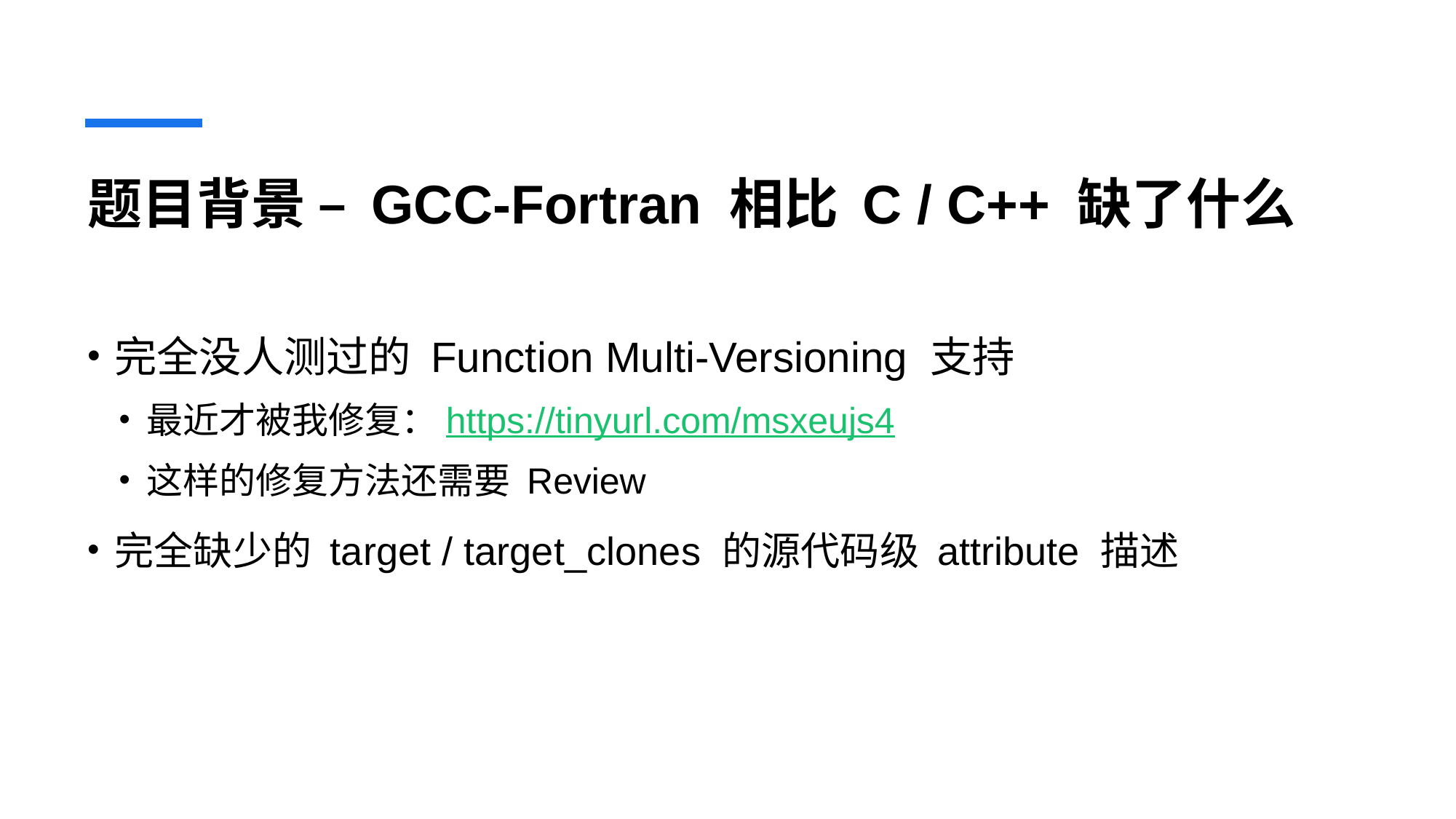

# 题目背景 – GCC-Fortran 相比 C / C++ 缺了什么
完全没人测过的 Function Multi-Versioning 支持
最近才被我修复：https://tinyurl.com/msxeujs4
这样的修复方法还需要 Review
完全缺少的 target / target_clones 的源代码级 attribute 描述